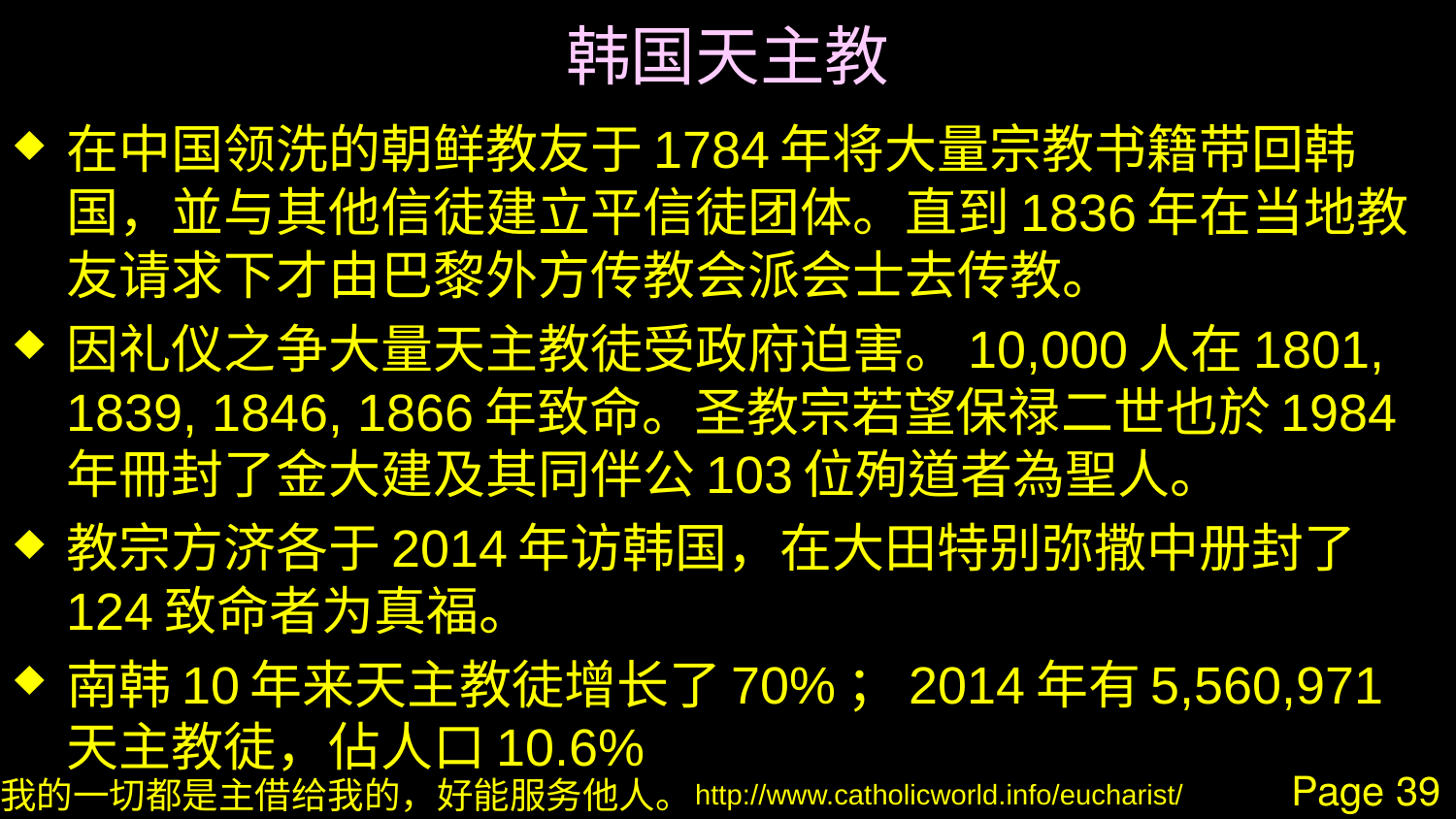

# 韩国天主教
在中国领洗的朝鲜教友于1784年将大量宗教书籍带回韩国，並与其他信徒建立平信徒团体。直到1836年在当地教友请求下才由巴黎外方传教会派会士去传教。
因礼仪之争大量天主教徒受政府迫害。10,000人在1801, 1839, 1846, 1866年致命。圣教宗若望保禄二世也於1984年冊封了金大建及其同伴公103位殉道者為聖人。
教宗方济各于2014年访韩国，在大田特别弥撒中册封了124致命者为真福。
南韩10年来天主教徒增长了70%；2014年有5,560,971天主教徒，佔人口10.6%